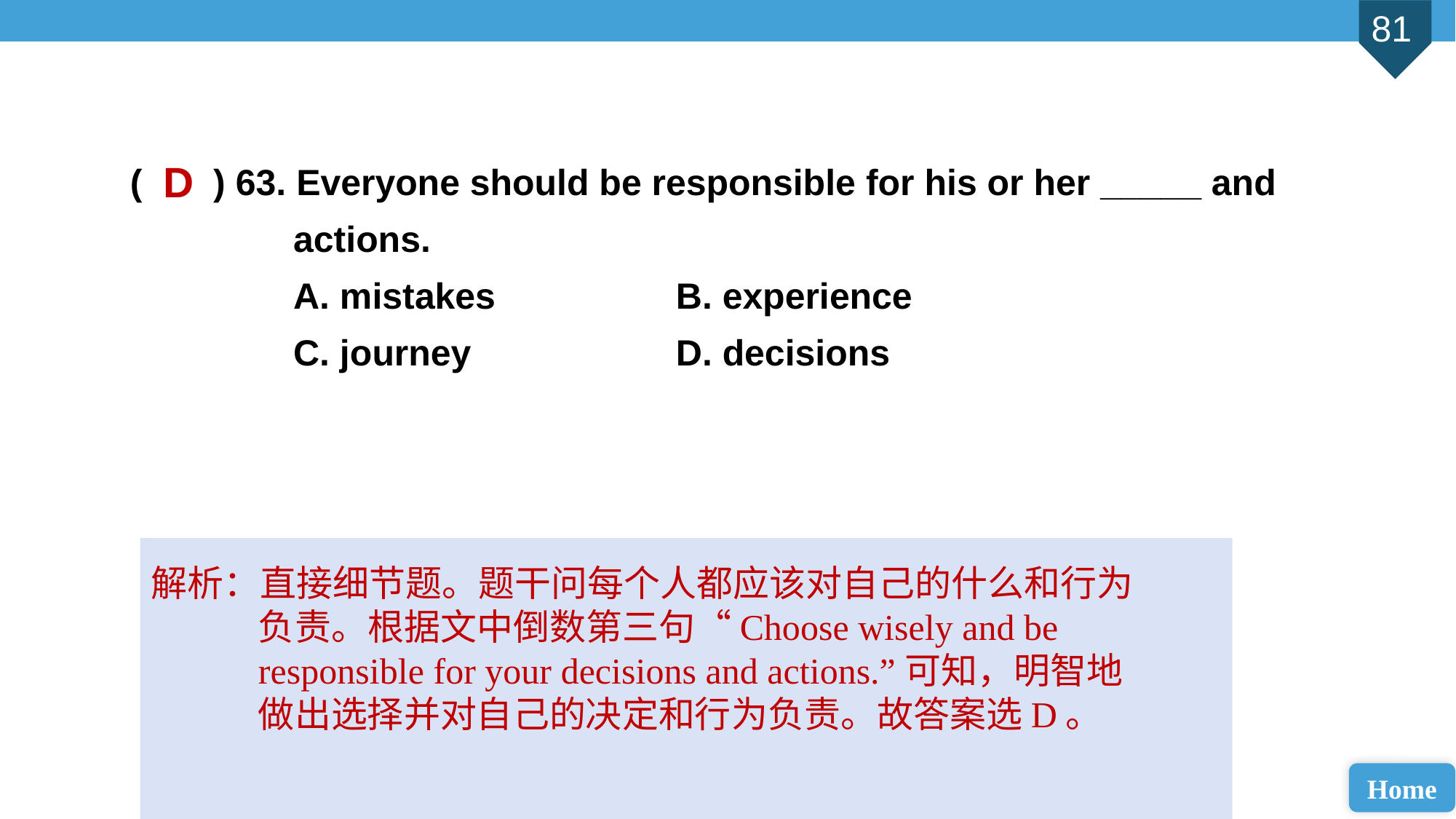

(       ) 63. Everyone should be responsible for his or her _____ and
                actions.
                A. mistakes 		B. experience
                C. journey 		D. decisions
D

解析：直接细节题。题干问每个人都应该对自己的什么和行为负责。根据文中倒数第三句“Choose wisely and be responsible for your decisions and actions.”可知，明智地做出选择并对自己的决定和行为负责。故答案选D。